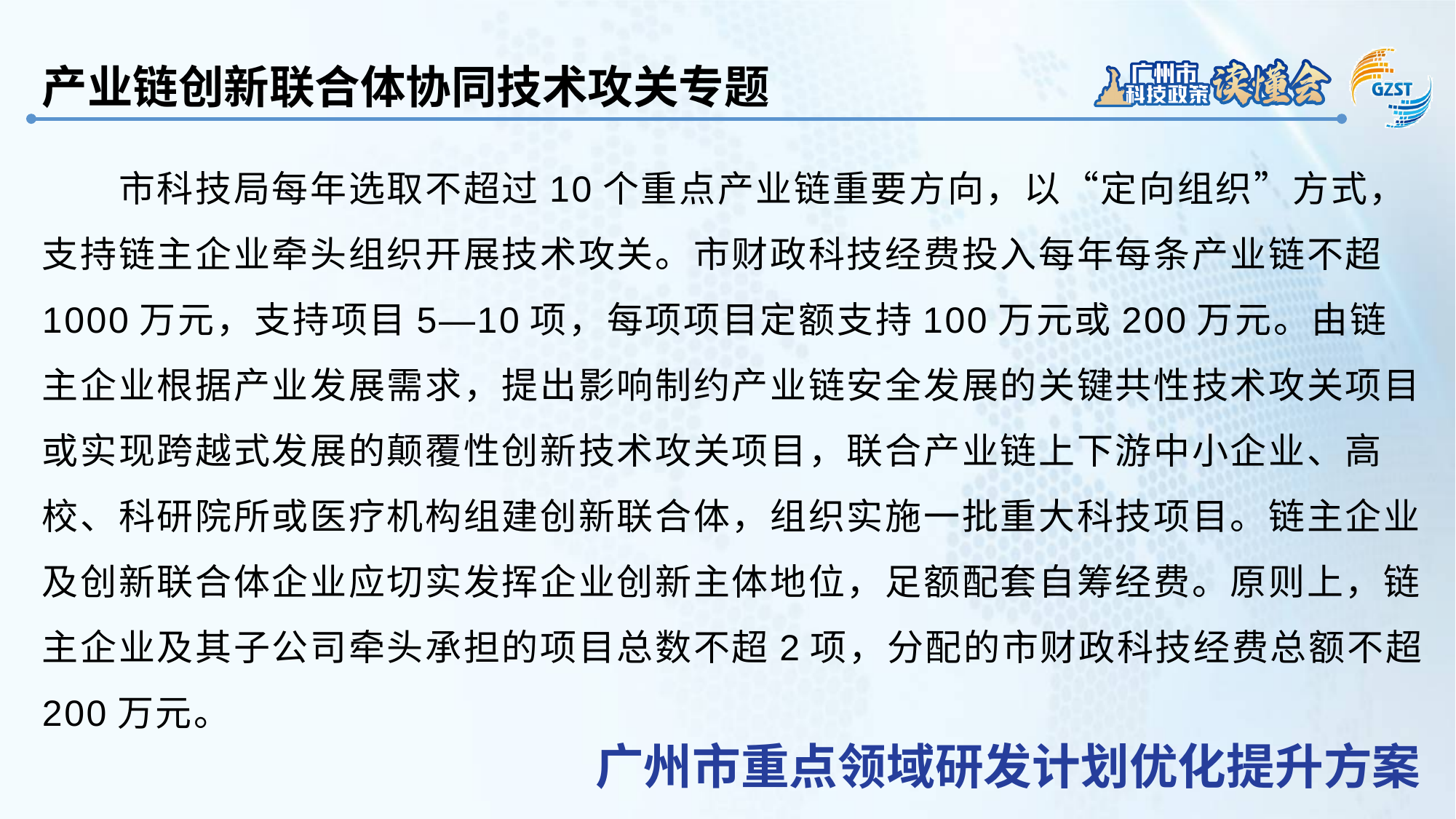

产业链创新联合体协同技术攻关专题
　　市科技局每年选取不超过10个重点产业链重要方向，以“定向组织”方式，支持链主企业牵头组织开展技术攻关。市财政科技经费投入每年每条产业链不超1000万元，支持项目5—10项，每项项目定额支持100万元或200万元。由链主企业根据产业发展需求，提出影响制约产业链安全发展的关键共性技术攻关项目或实现跨越式发展的颠覆性创新技术攻关项目，联合产业链上下游中小企业、高校、科研院所或医疗机构组建创新联合体，组织实施一批重大科技项目。链主企业及创新联合体企业应切实发挥企业创新主体地位，足额配套自筹经费。原则上，链主企业及其子公司牵头承担的项目总数不超2项，分配的市财政科技经费总额不超200万元。

广州市重点领域研发计划优化提升方案